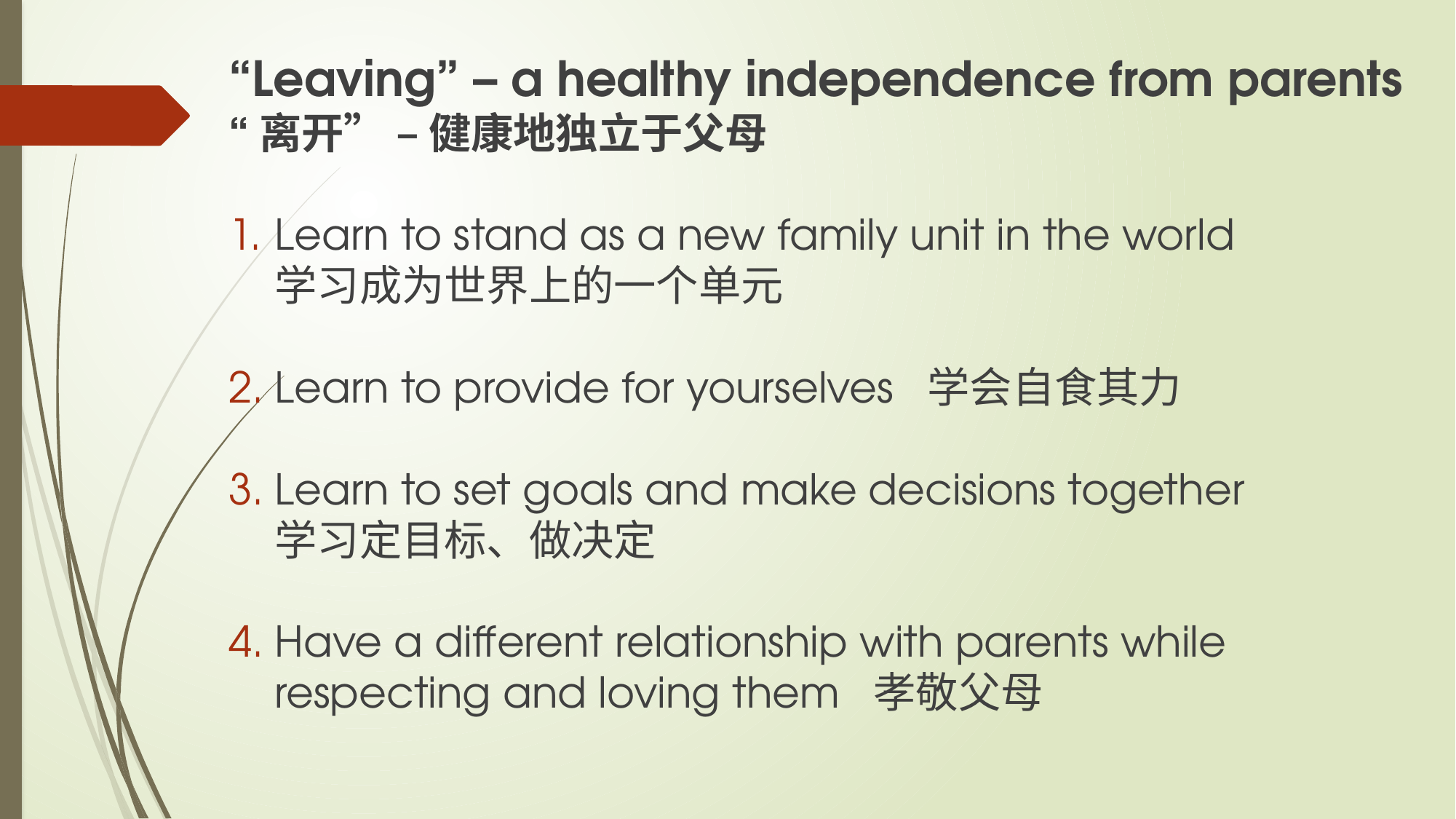

“Leaving” – a healthy independence from parents
“离开” – 健康地独立于父母

Learn to stand as a new family unit in the world            学习成为世界上的一个单元

Learn to provide for yourselves  学会自食其力

Learn to set goals and make decisions together              学习定目标、做决定

Have a different relationship with parents while respecting and loving them  孝敬父母